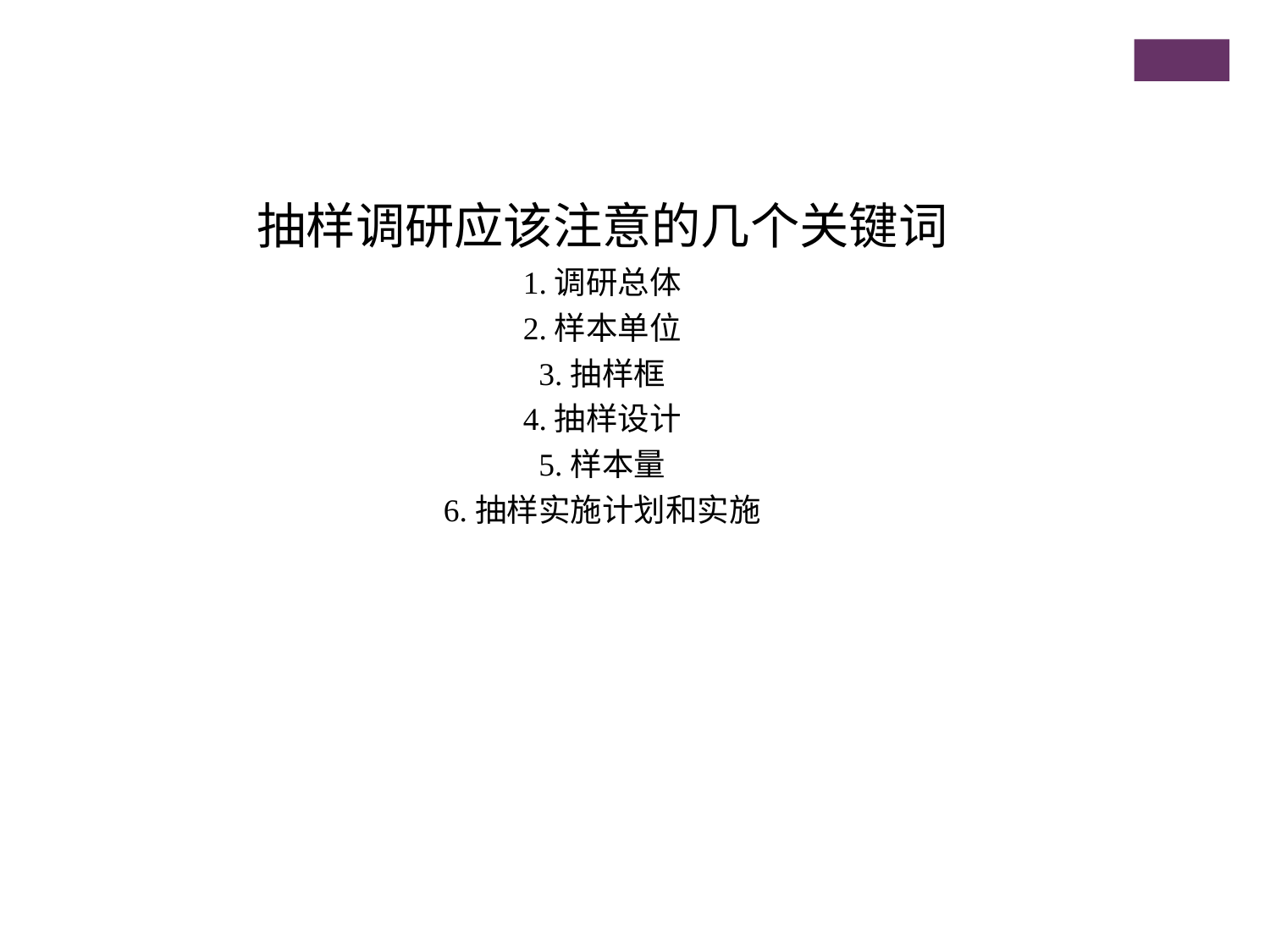

抽样调研应该注意的几个关键词
1.调研总体
2.样本单位
3.抽样框
4.抽样设计
5.样本量
6.抽样实施计划和实施